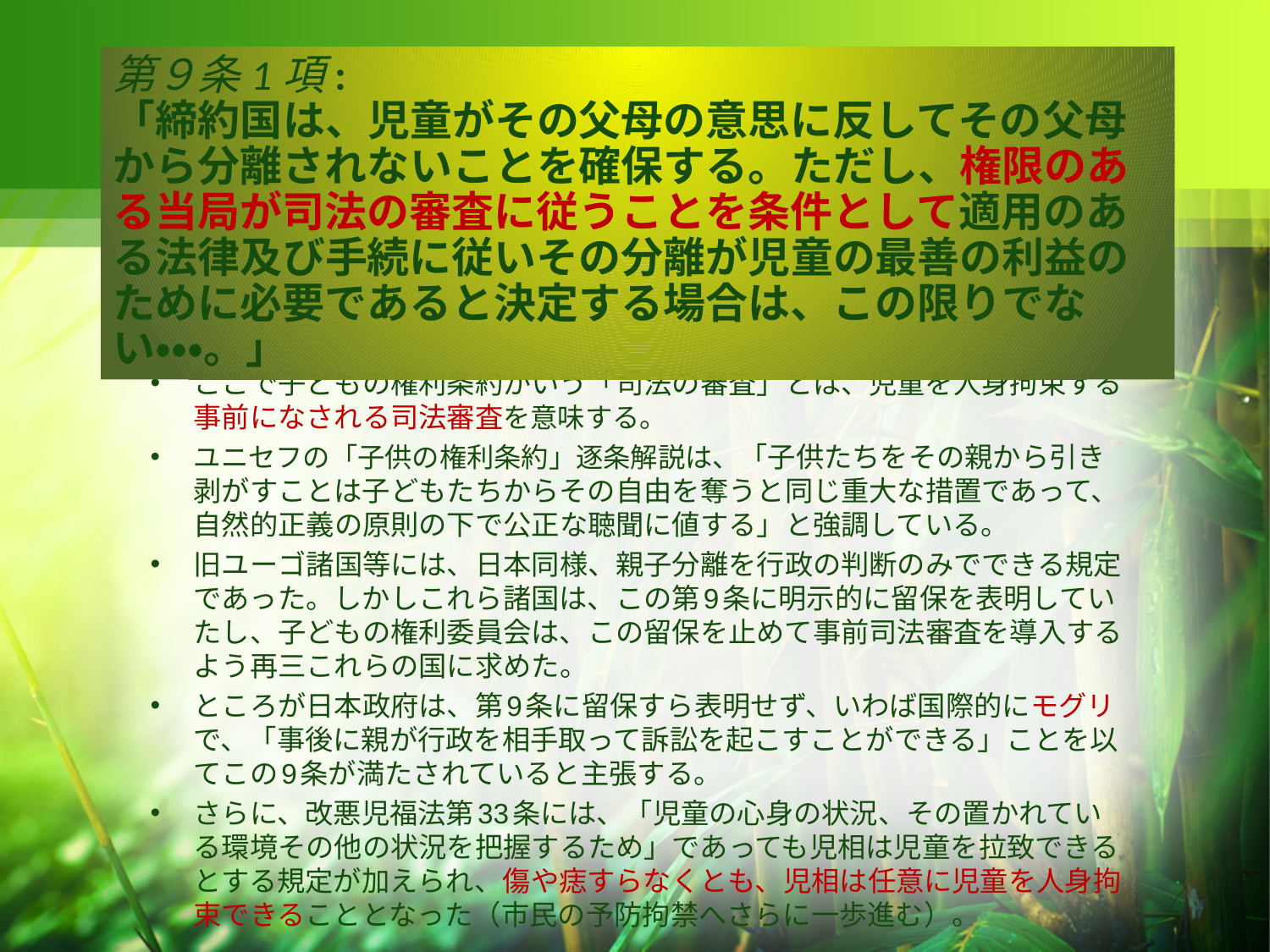

第９条1項:
「締約国は、児童がその父母の意思に反してその父母から分離されないことを確保する。ただし、権限のある当局が司法の審査に従うことを条件として適用のある法律及び手続に従いその分離が児童の最善の利益のために必要であると決定する場合は、この限りでない・・・。」
ここで子どもの権利条約がいう「司法の審査」とは、児童を人身拘束する事前になされる司法審査を意味する。
ユニセフの「子供の権利条約」逐条解説は、「子供たちをその親から引き剥がすことは子どもたちからその自由を奪うと同じ重大な措置であって、自然的正義の原則の下で公正な聴聞に値する」と強調している。
旧ユーゴ諸国等には、日本同様、親子分離を行政の判断のみでできる規定であった。しかしこれら諸国は、この第9条に明示的に留保を表明していたし、子どもの権利委員会は、この留保を止めて事前司法審査を導入するよう再三これらの国に求めた。
ところが日本政府は、第9条に留保すら表明せず、いわば国際的にモグリで、「事後に親が行政を相手取って訴訟を起こすことができる」ことを以てこの9条が満たされていると主張する。
さらに、改悪児福法第33条には、「児童の心身の状況、その置かれている環境その他の状況を把握するため」であっても児相は児童を拉致できるとする規定が加えられ、傷や痣すらなくとも、児相は任意に児童を人身拘束できることとなった（市民の予防拘禁へさらに一歩進む）。